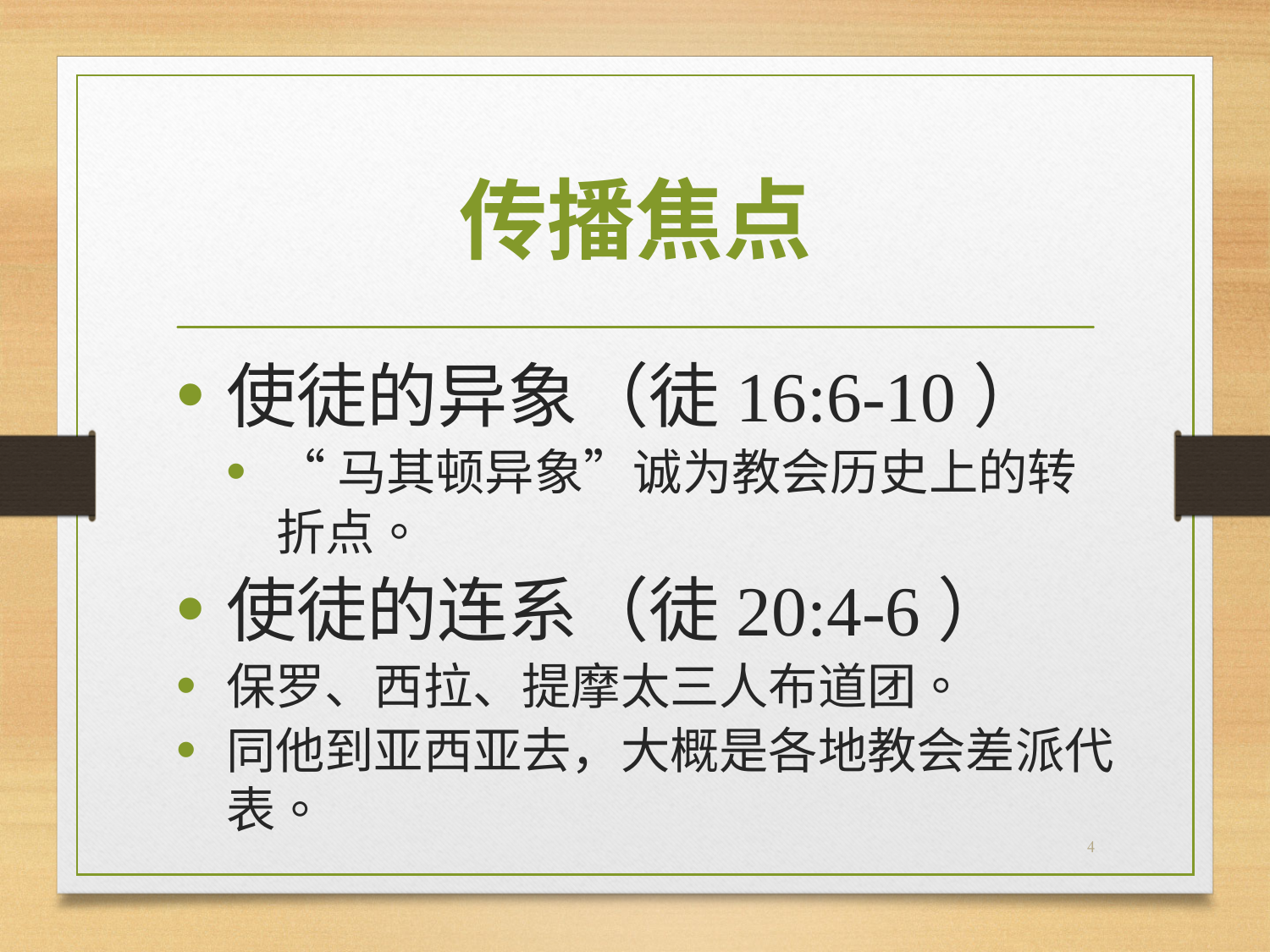

# 传播焦点
使徒的异象（徒16:6-10）
“马其顿异象”诚为教会历史上的转折点。
使徒的连系（徒20:4-6）
保罗、西拉、提摩太三人布道团。
同他到亚西亚去，大概是各地教会差派代表。
4